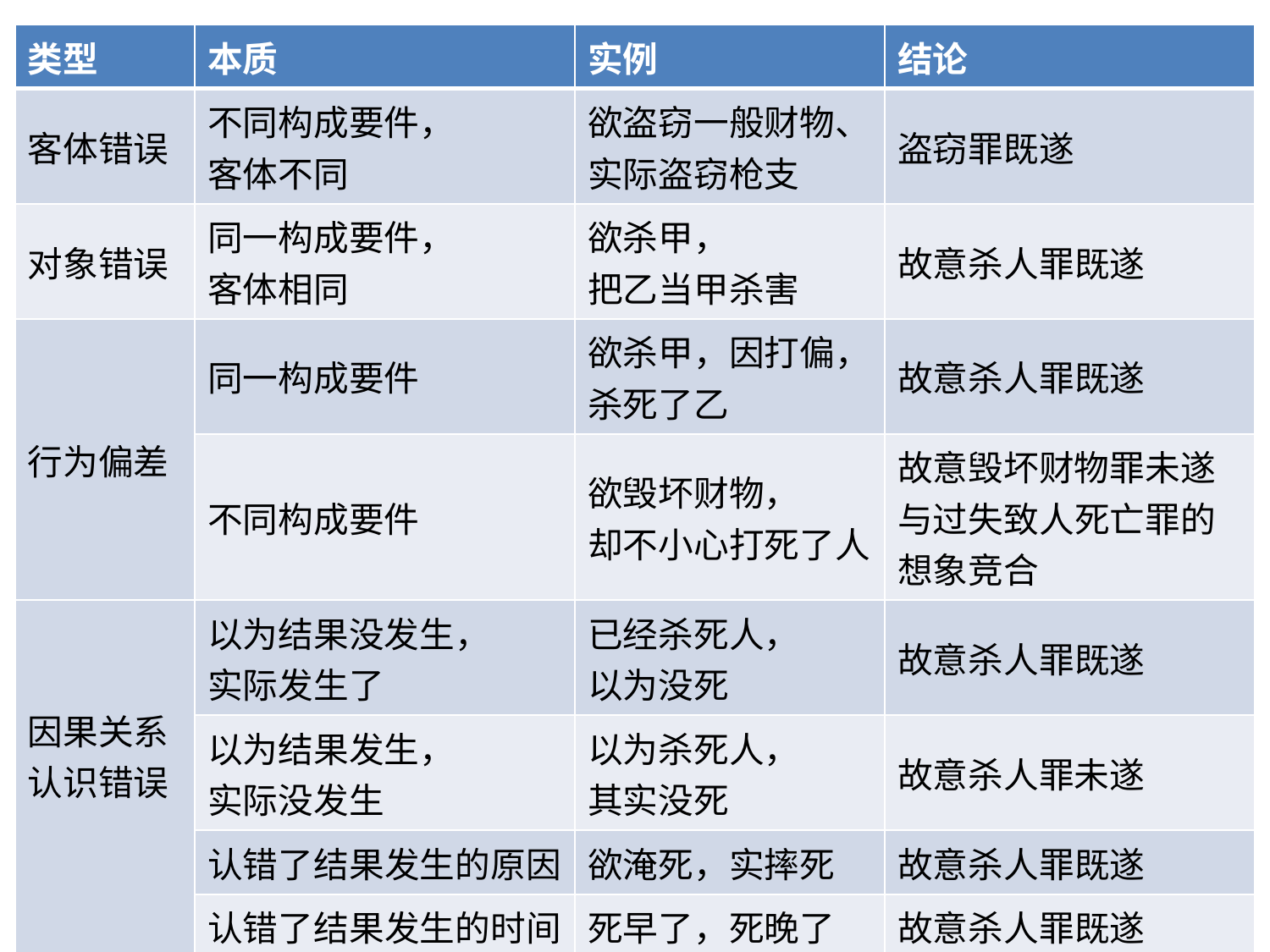

| 类型 | 本质 | 实例 | 结论 |
| --- | --- | --- | --- |
| 客体错误 | 不同构成要件， 客体不同 | 欲盗窃一般财物、实际盗窃枪支 | 盗窃罪既遂 |
| 对象错误 | 同一构成要件， 客体相同 | 欲杀甲， 把乙当甲杀害 | 故意杀人罪既遂 |
| 行为偏差 | 同一构成要件 | 欲杀甲，因打偏，杀死了乙 | 故意杀人罪既遂 |
|  | 不同构成要件 | 欲毁坏财物， 却不小心打死了人 | 故意毁坏财物罪未遂与过失致人死亡罪的想象竞合 |
| 因果关系 认识错误 | 以为结果没发生， 实际发生了 | 已经杀死人， 以为没死 | 故意杀人罪既遂 |
|  | 以为结果发生， 实际没发生 | 以为杀死人， 其实没死 | 故意杀人罪未遂 |
|  | 认错了结果发生的原因 | 欲淹死，实摔死 | 故意杀人罪既遂 |
|  | 认错了结果发生的时间 | 死早了，死晚了 | 故意杀人罪既遂 |
| 手段错误 | 对犯罪手段发生误用 | 误将白糖 当砒霜杀人 | 故意杀人罪未遂 |